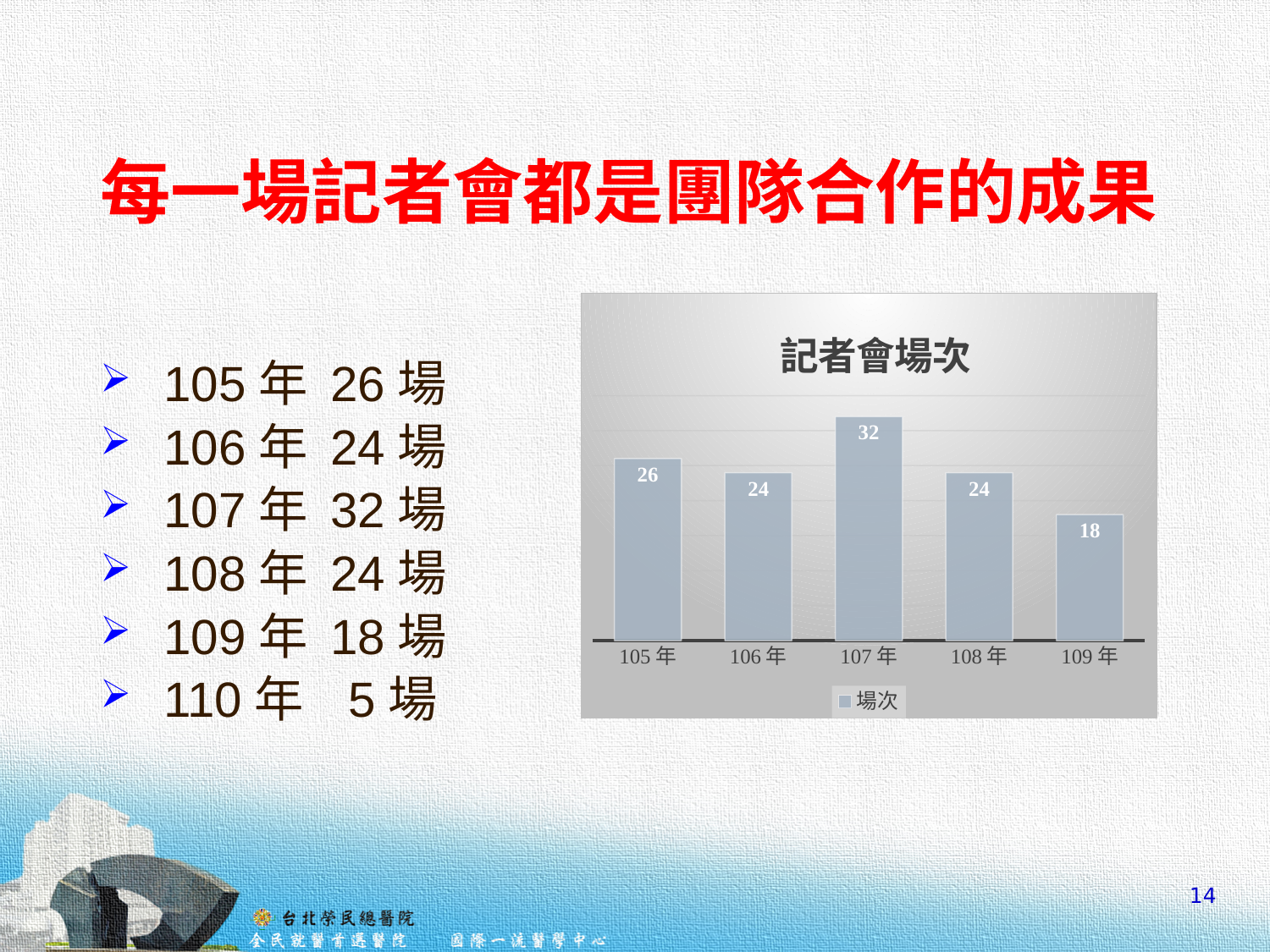

# 每一場記者會都是團隊合作的成果

105年 26場
106年 24場
107年 32場
108年 24場
109年 18場
110年   5場

### Chart: 記者會場次

| Category | 場次 |
|---|---|
| 105年 | 26.0 |
| 106年 | 24.0 |
| 107年 | 32.0 |
| 108年 | 24.0 |
| 109年 | 18.0 |
14